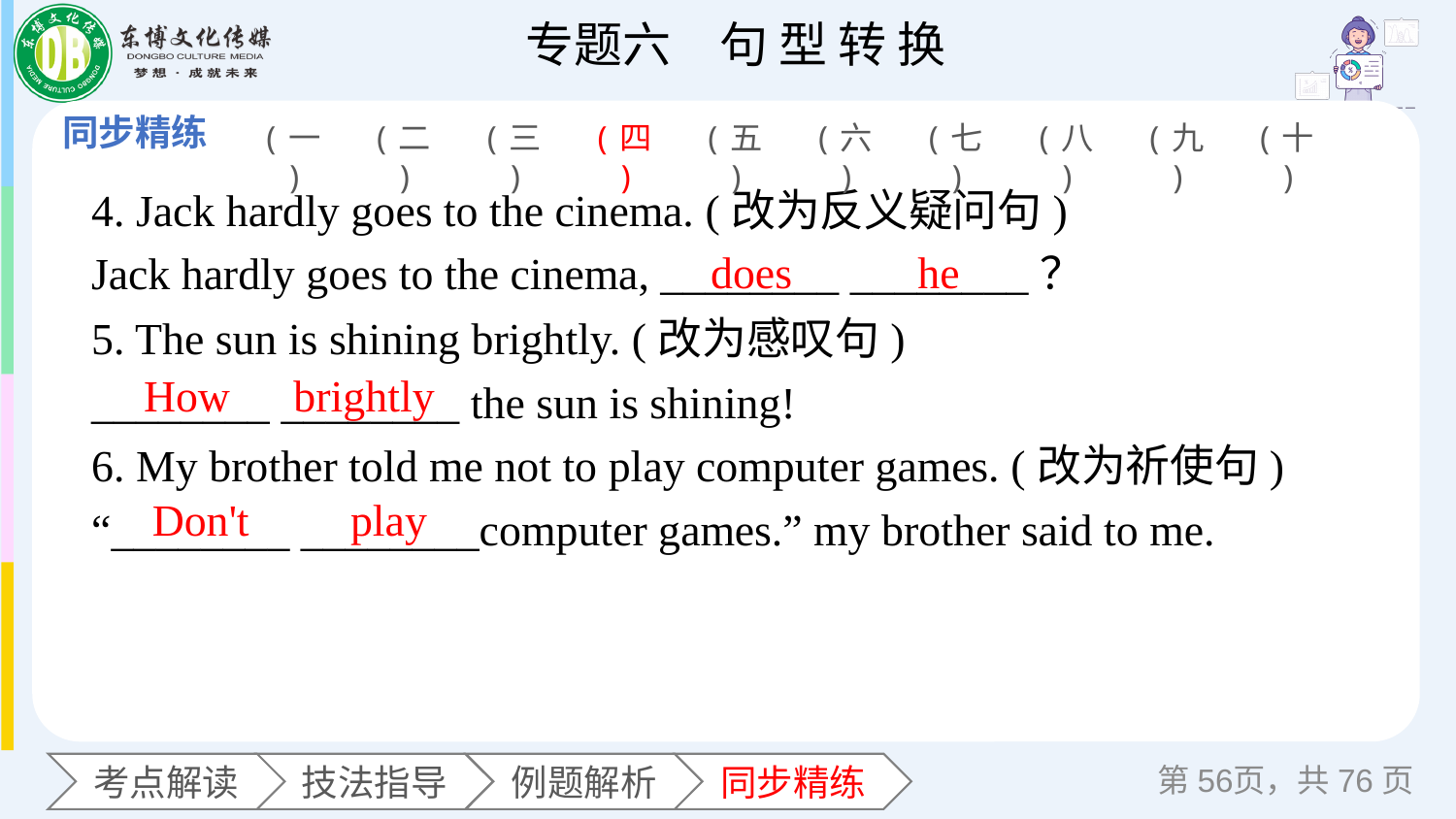

(一)
(二)
(三)
(四)
(五)
(六)
(七)
(八)
(九)
(十)
4. Jack hardly goes to the cinema. (改为反义疑问句)
Jack hardly goes to the cinema, ________ ________？
5. The sun is shining brightly. (改为感叹句)
________ ________ the sun is shining!
6. My brother told me not to play computer games. (改为祈使句)
“________ ________computer games.” my brother said to me.
does
he
How
brightly
Don't
play
第56页，共76页